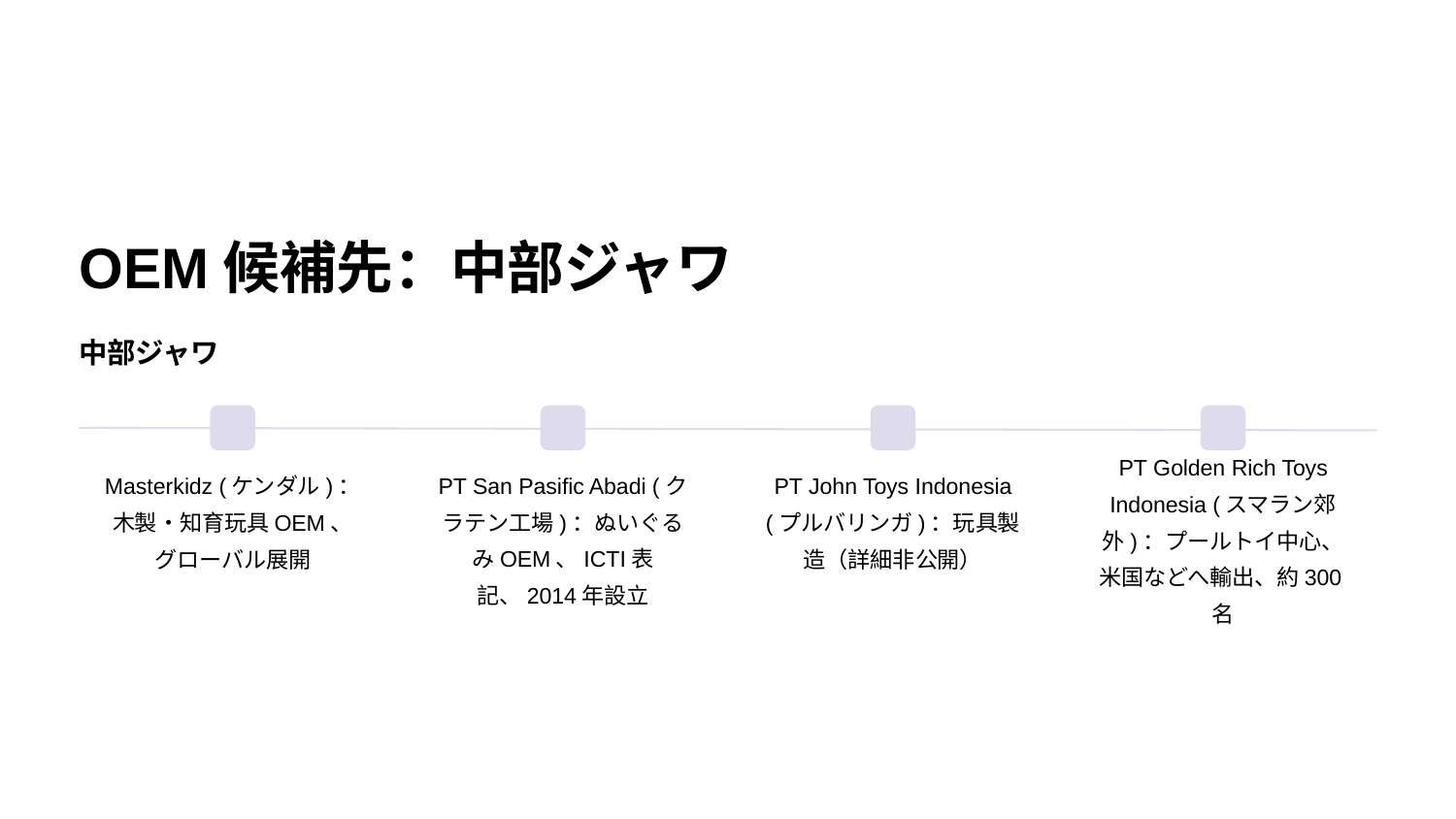

OEM候補先：中部ジャワ
中部ジャワ

Masterkidz (ケンダル)：木製・知育玩具OEM、グローバル展開
PT San Pasific Abadi (クラテン工場)：ぬいぐるみOEM、ICTI表記、2014年設立
PT John Toys Indonesia (プルバリンガ)：玩具製造（詳細非公開）
PT Golden Rich Toys Indonesia (スマラン郊外)：プールトイ中心、米国などへ輸出、約300名